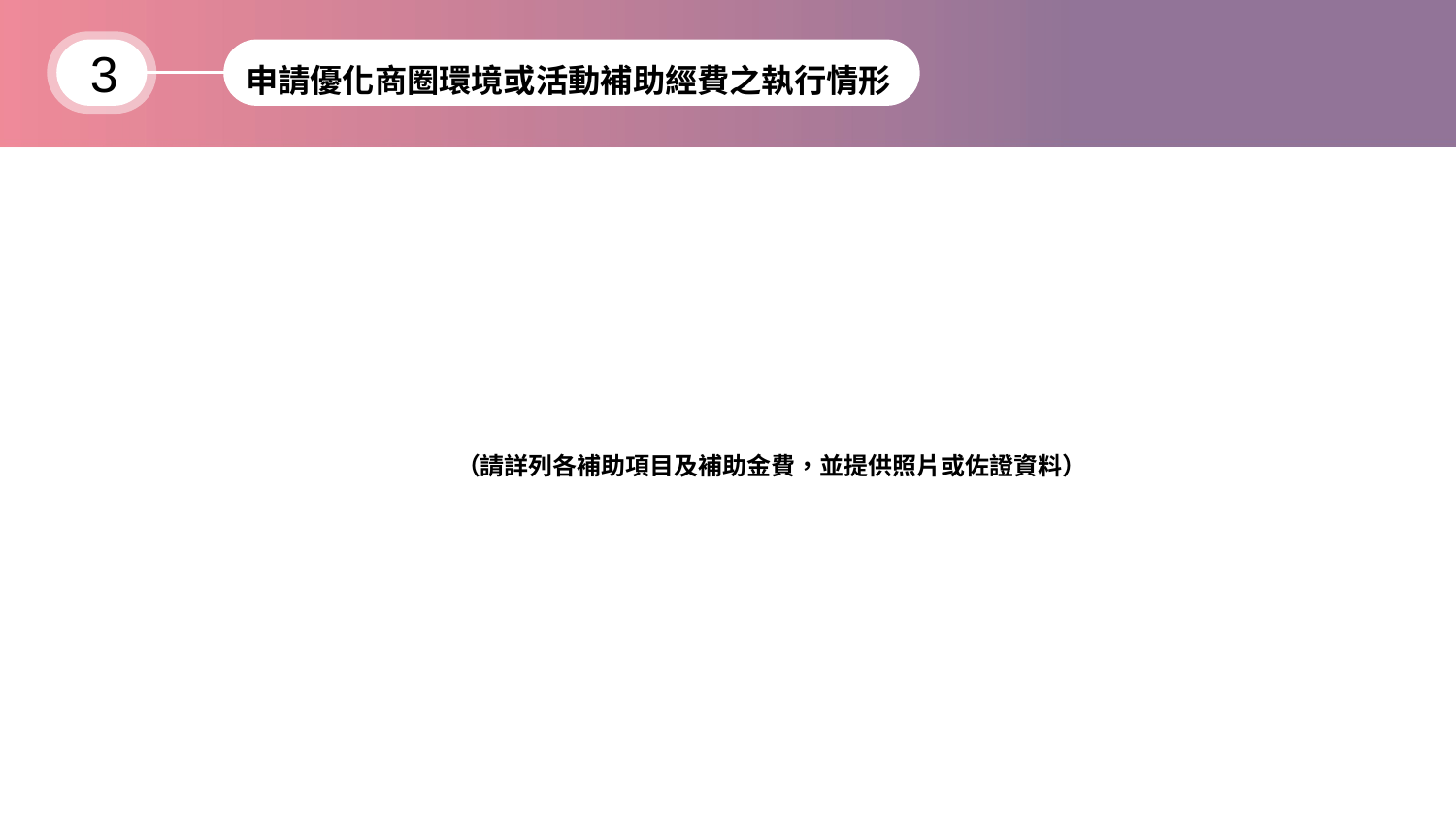

3
申請優化商圈環境或活動補助經費之執行情形

（請詳列各補助項目及補助金費，並提供照片或佐證資料）